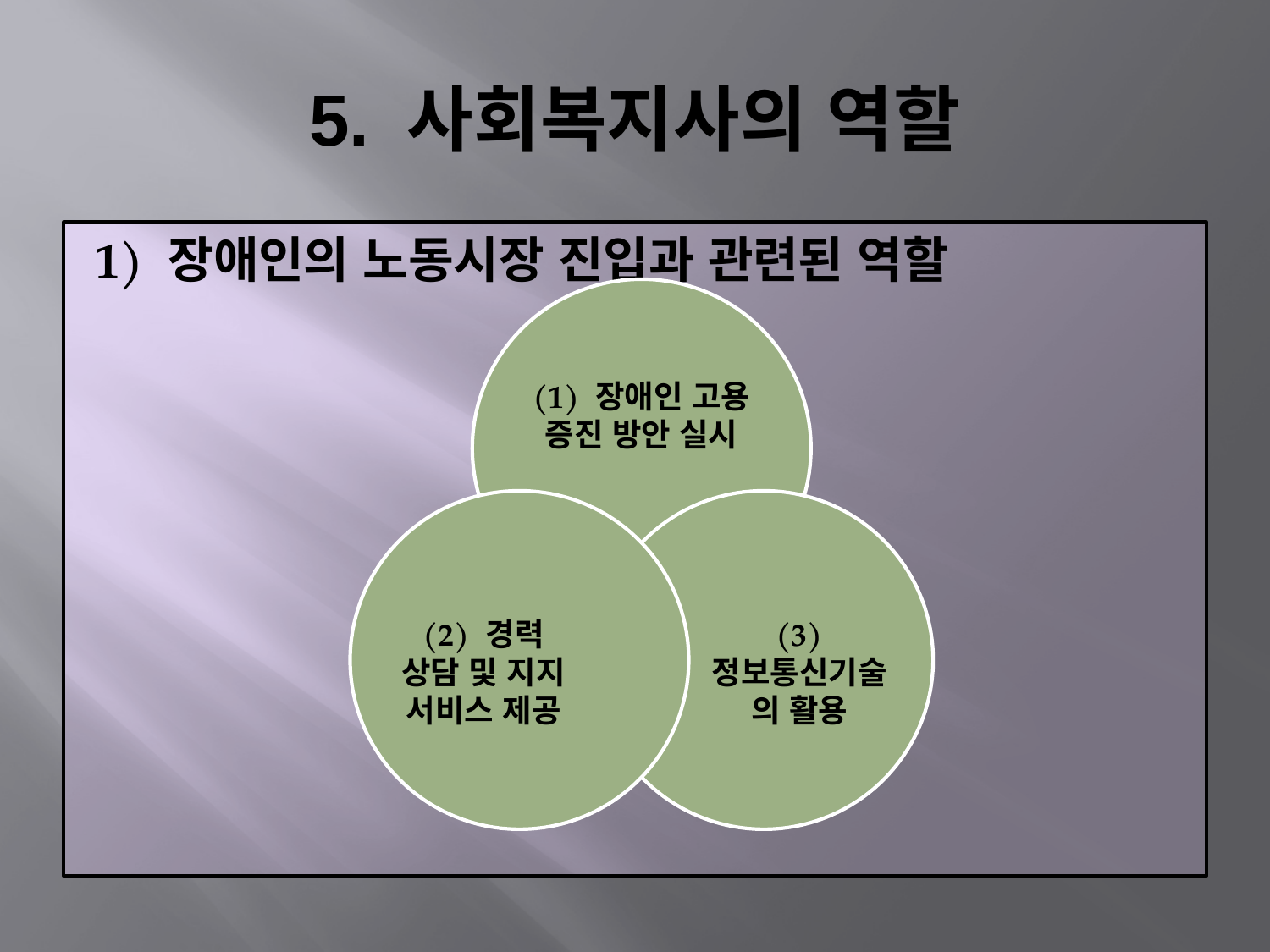

# 5. 사회복지사의 역할
1) 장애인의 노동시장 진입과 관련된 역할

(1) 장애인 고용 증진 방안 실시
(3) 정보통신기술의 활용
(2) 경력 상담 및 지지 서비스 제공